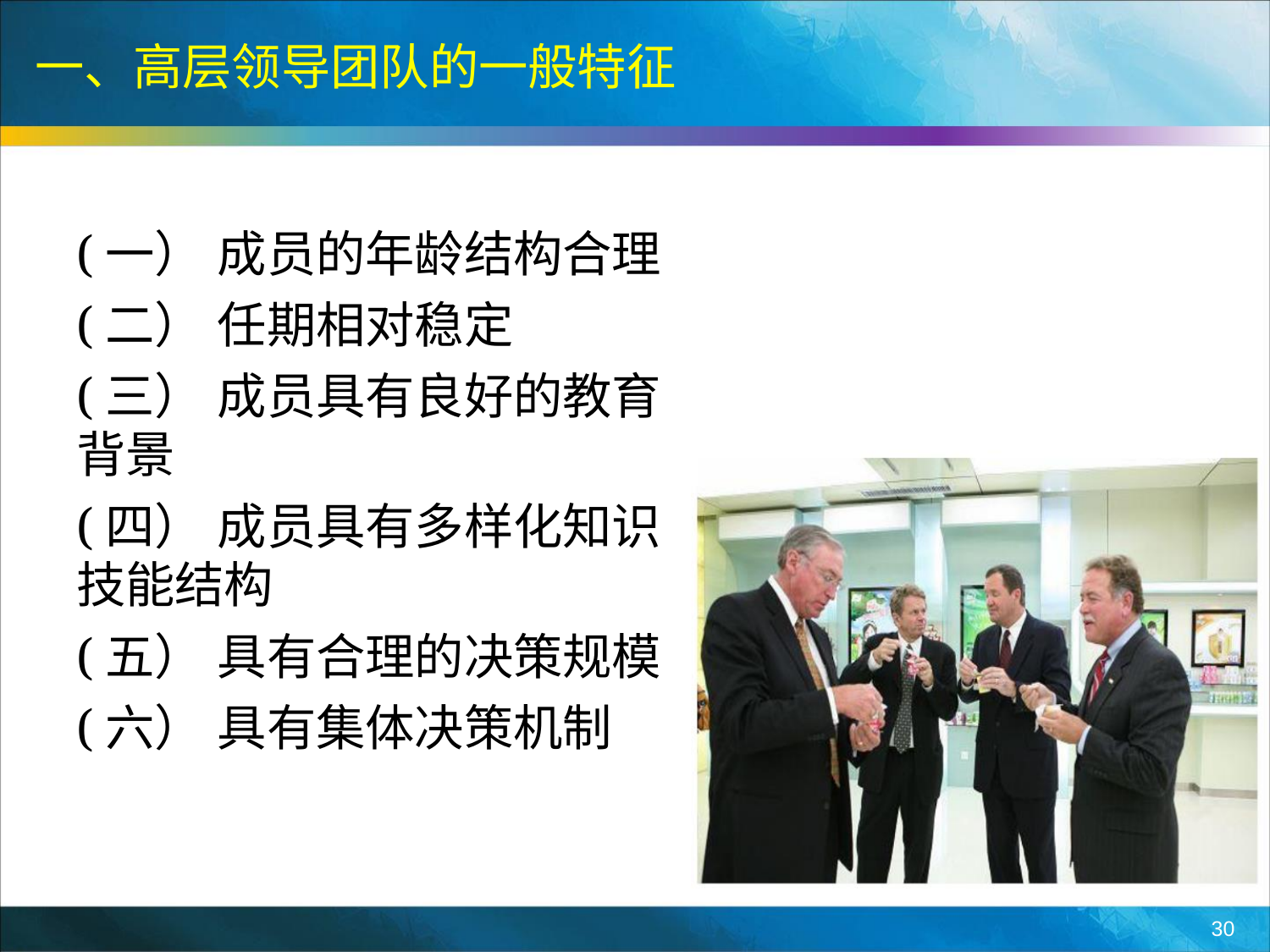

一、高层领导团队的一般特征
(一） 成员的年龄结构合理
(二） 任期相对稳定
(三） 成员具有良好的教育
背景
(四） 成员具有多样化知识
技能结构
(五） 具有合理的决策规模
(六） 具有集体决策机制
30